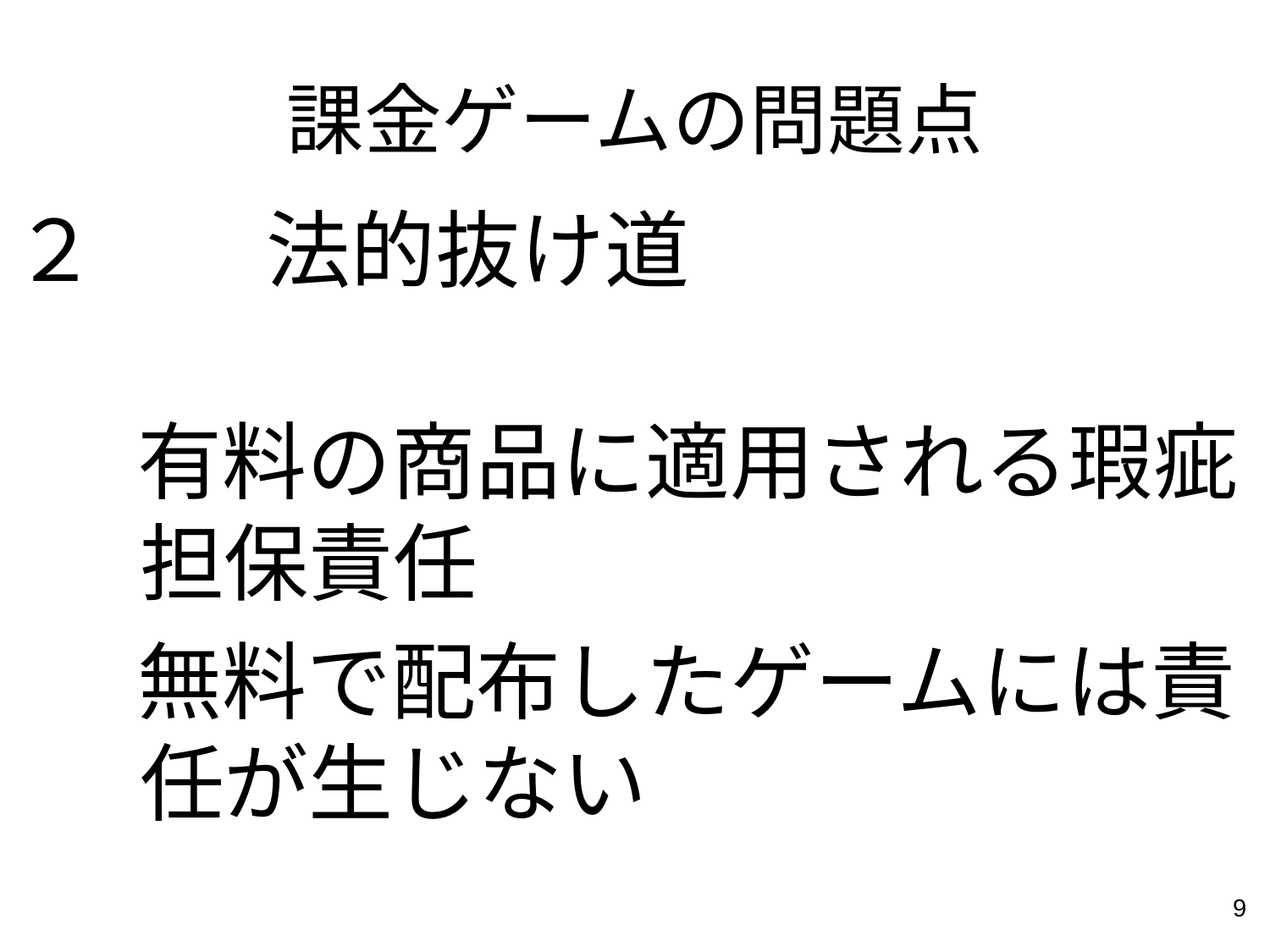

# 課金ゲームの問題点
２　　法的抜け道
有料の商品に適用される瑕疵担保責任
無料で配布したゲームには責任が生じない
9